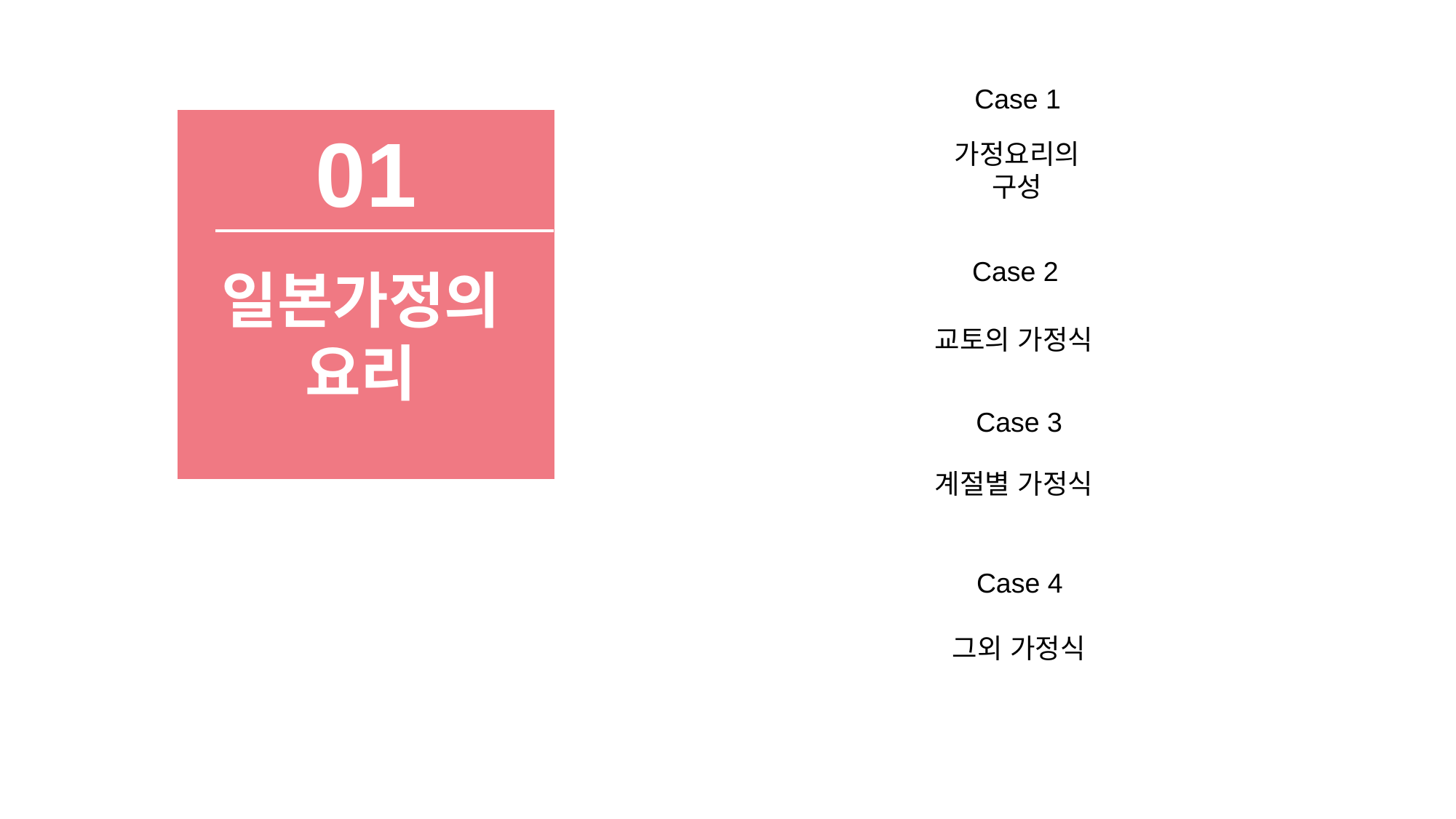

01
일본가정의 요리
Case 1
가정요리의 구성

01
일본가정의 요리
Case 2
교토의 가정식
Case 3
계절별 가정식
Case 4
그외 가정식